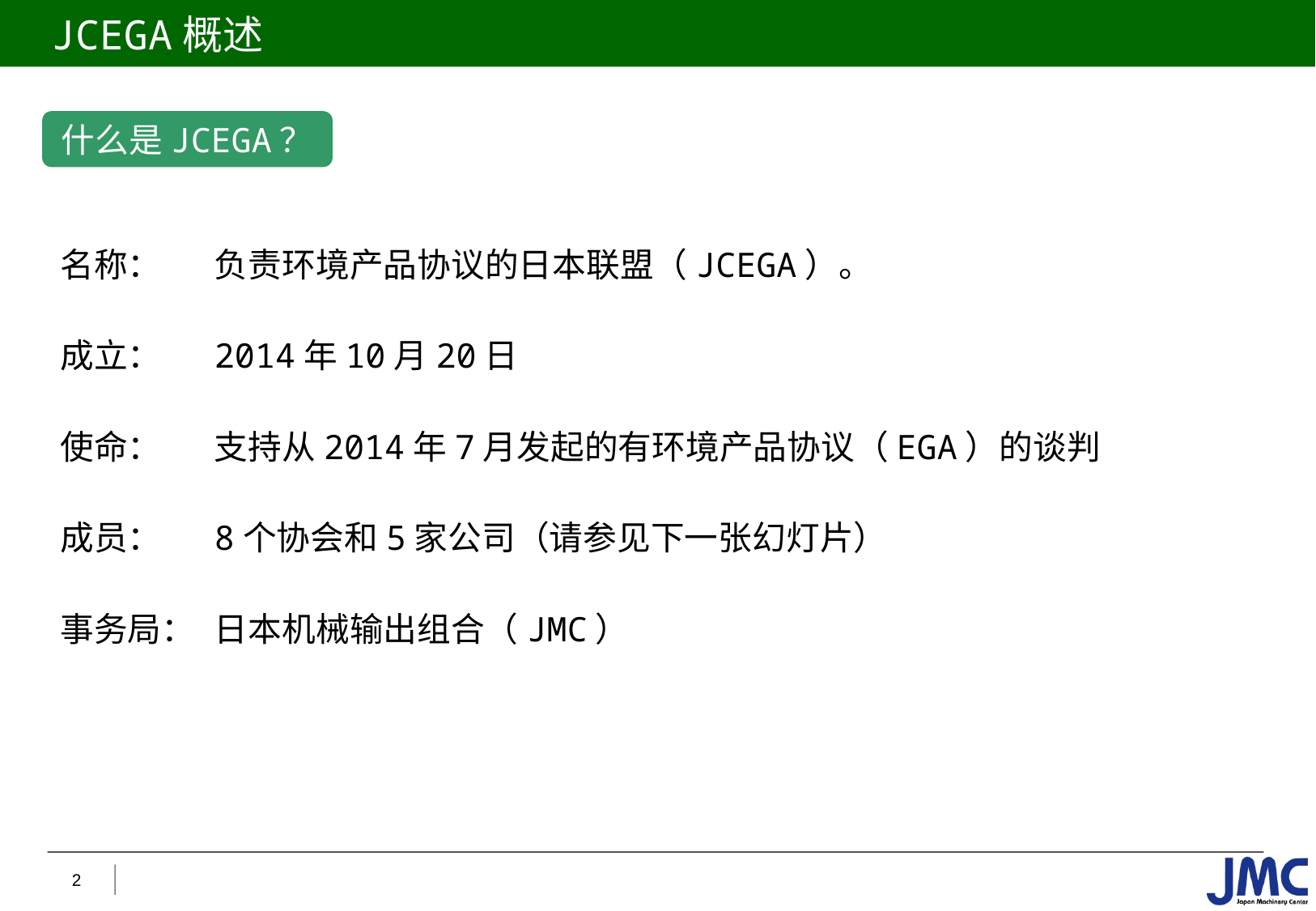

JCEGA概述
什么是JCEGA？
名称：	负责环境产品协议的日本联盟（JCEGA）。
成立：	2014年10月20日
使命：	支持从2014年7月发起的有环境产品协议（EGA）的谈判
成员：	8个协会和5家公司（请参见下一张幻灯片）
事务局：	日本机械输出组合（JMC）